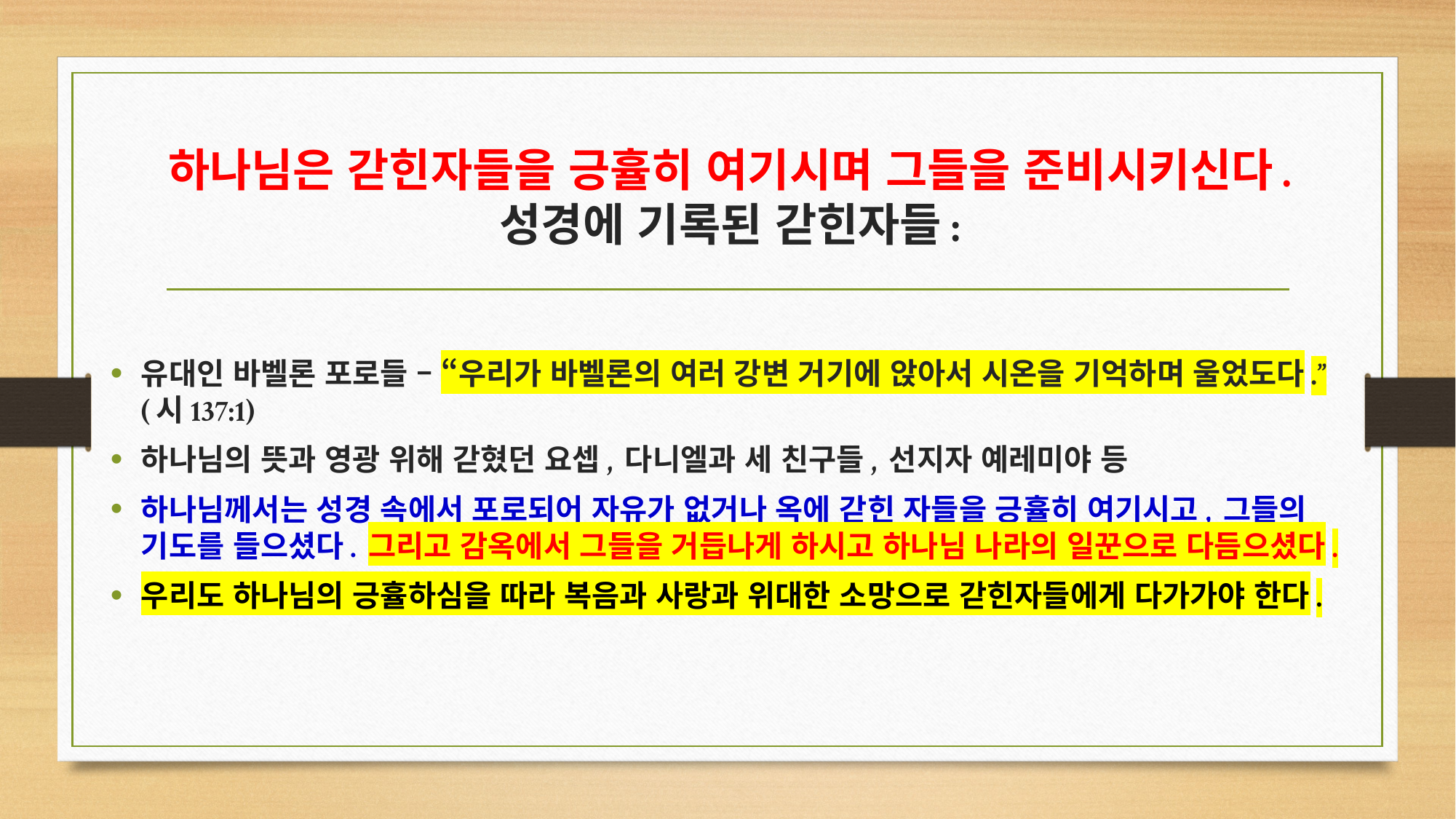

# 하나님은 갇힌자들을 긍휼히 여기시며 그들을 준비시키신다. 성경에 기록된 갇힌자들:
유대인 바벨론 포로들 – “우리가 바벨론의 여러 강변 거기에 앉아서 시온을 기억하며 울었도다.” (시137:1)
하나님의 뜻과 영광 위해 갇혔던 요셉, 다니엘과 세 친구들, 선지자 예레미야 등
하나님께서는 성경 속에서 포로되어 자유가 없거나 옥에 갇힌 자들을 긍휼히 여기시고, 그들의 기도를 들으셨다. 그리고 감옥에서 그들을 거듭나게 하시고 하나님 나라의 일꾼으로 다듬으셨다.
우리도 하나님의 긍휼하심을 따라 복음과 사랑과 위대한 소망으로 갇힌자들에게 다가가야 한다.